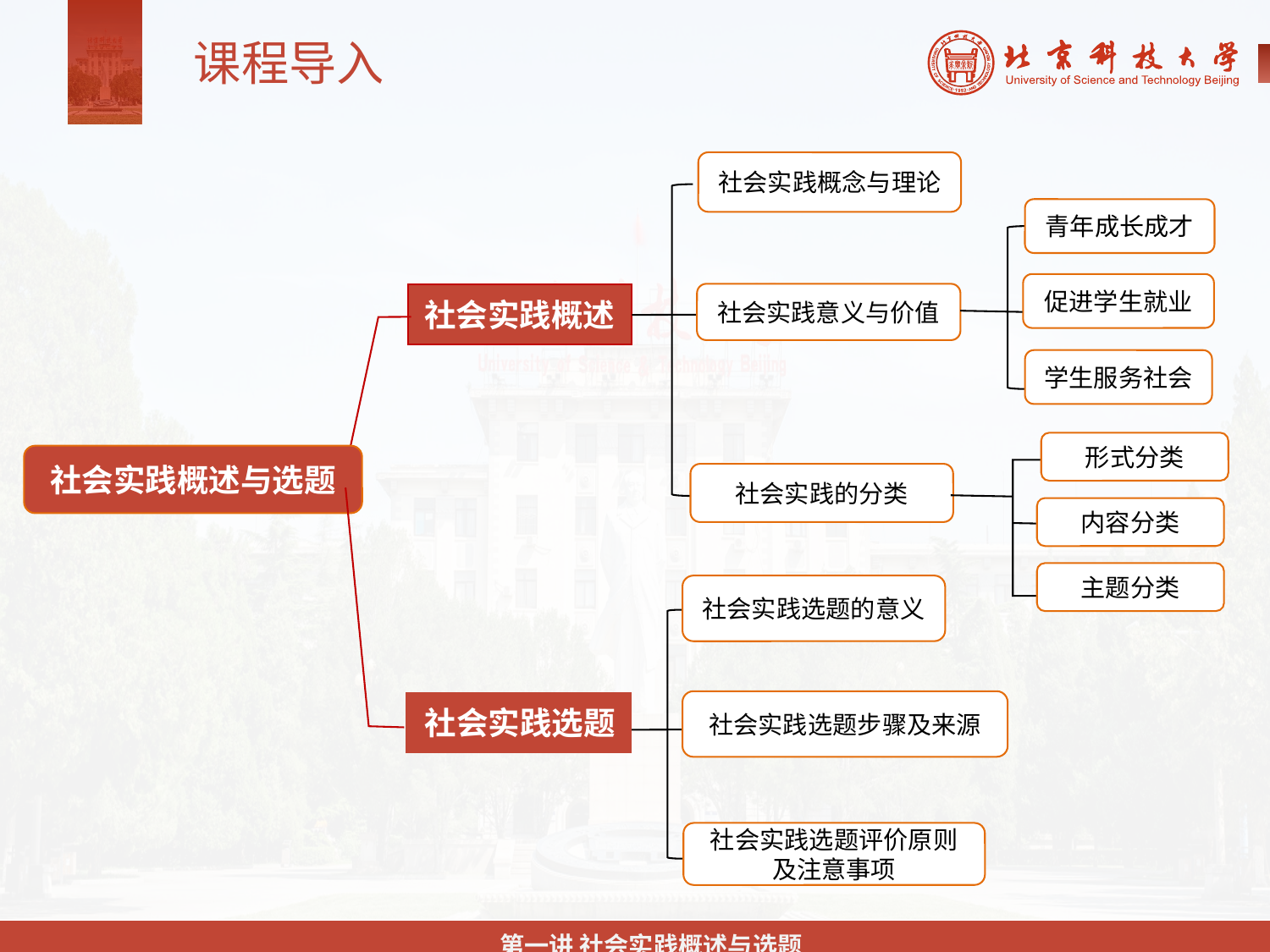

课程导入
社会实践概念与理论

青年成长成才

促进学生就业
社会实践意义与价值
社会实践概述
学生服务社会
形式分类
社会实践概述与选题

社会实践的分类

内容分类
主题分类
社会实践选题的意义

社会实践选题步骤及来源
社会实践选题
社会实践选题评价原则及注意事项